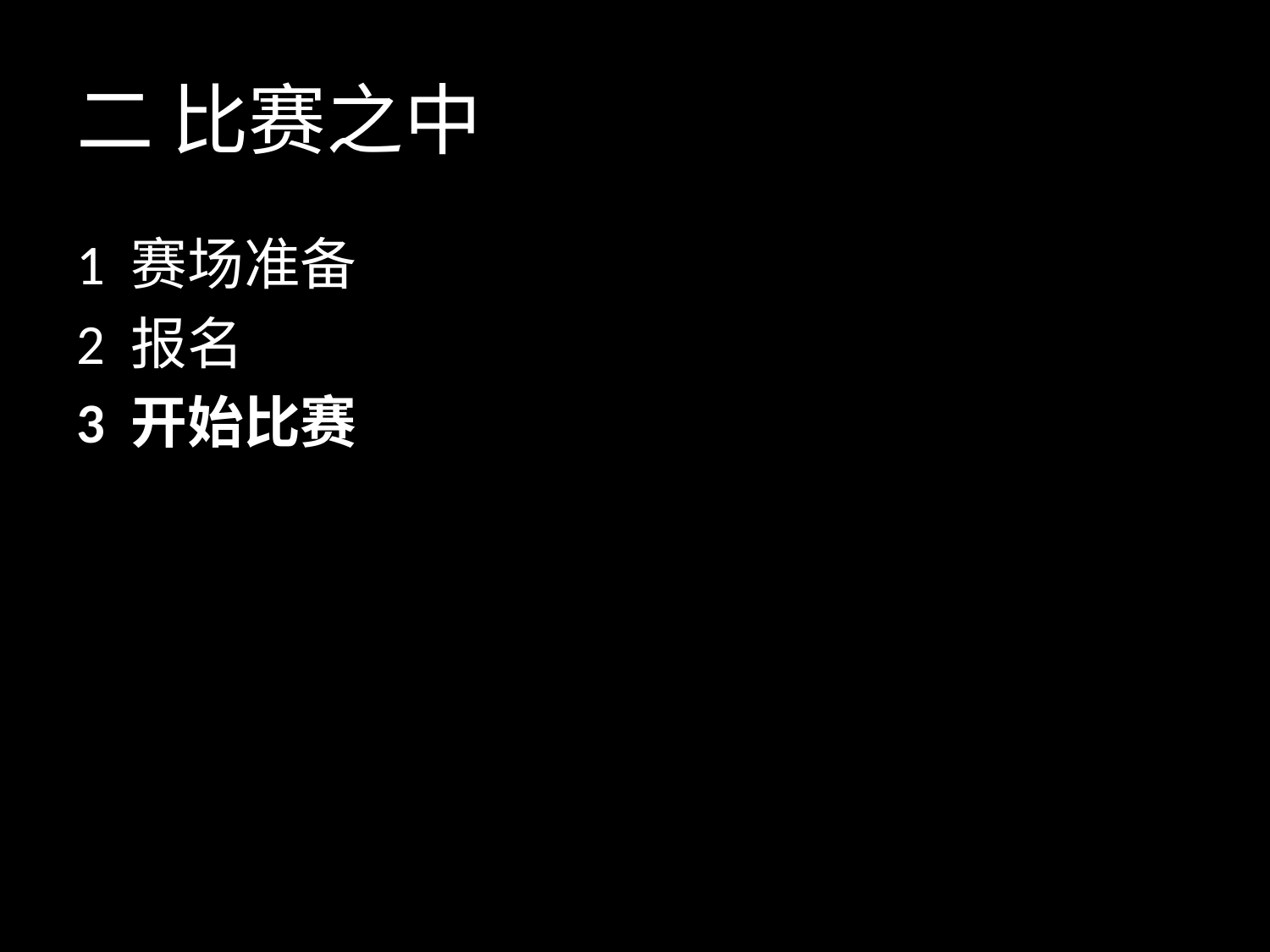

# 二 比赛之中
1 赛场准备
2 报名
3 开始比赛